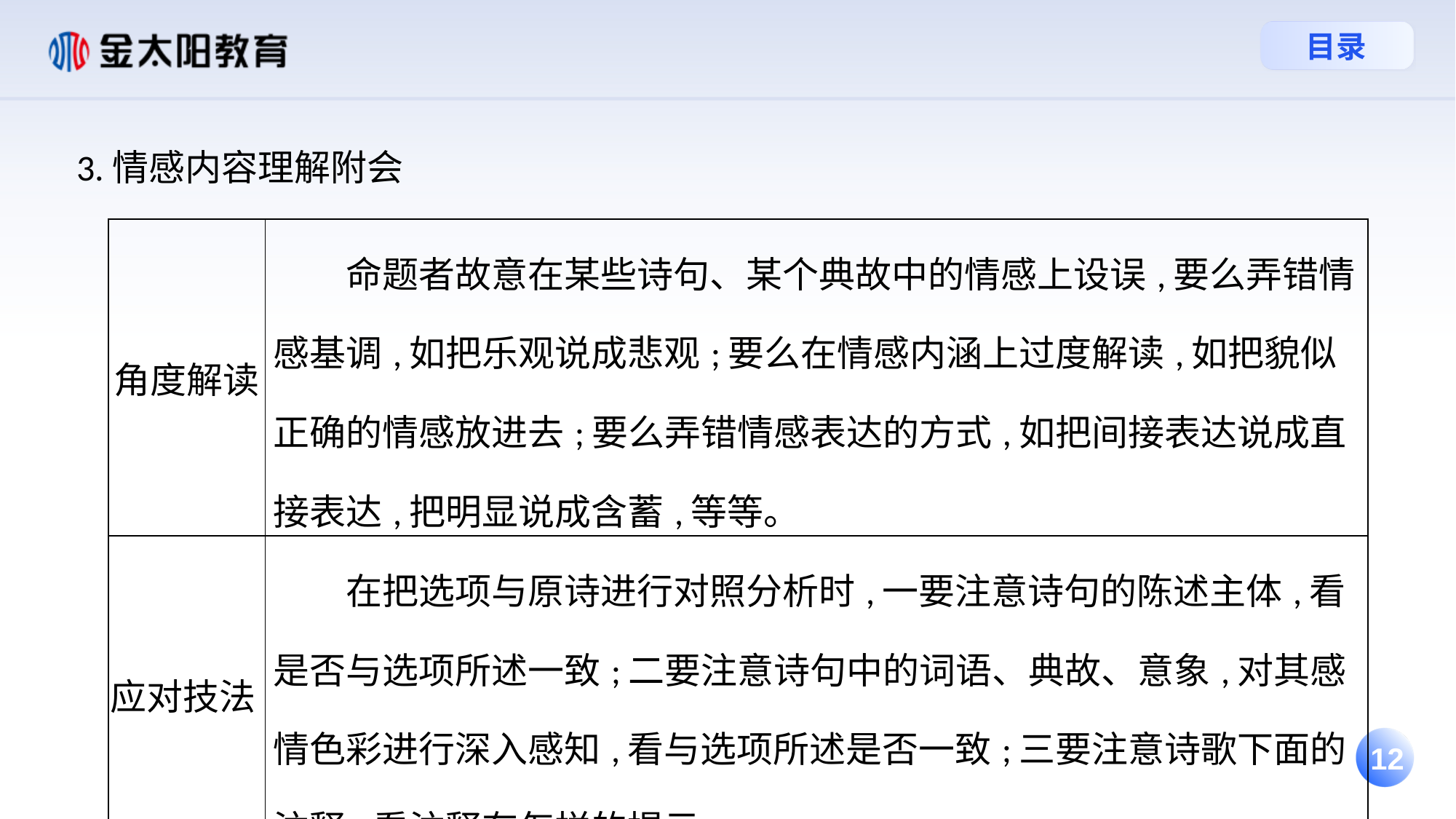

3.情感内容理解附会
| 角度解读 | 命题者故意在某些诗句、某个典故中的情感上设误,要么弄错情感基调,如把乐观说成悲观;要么在情感内涵上过度解读,如把貌似正确的情感放进去;要么弄错情感表达的方式,如把间接表达说成直接表达,把明显说成含蓄,等等。 |
| --- | --- |
| 应对技法 | 在把选项与原诗进行对照分析时,一要注意诗句的陈述主体,看是否与选项所述一致;二要注意诗句中的词语、典故、意象,对其感情色彩进行深入感知,看与选项所述是否一致;三要注意诗歌下面的注释,看注释有怎样的提示。 |